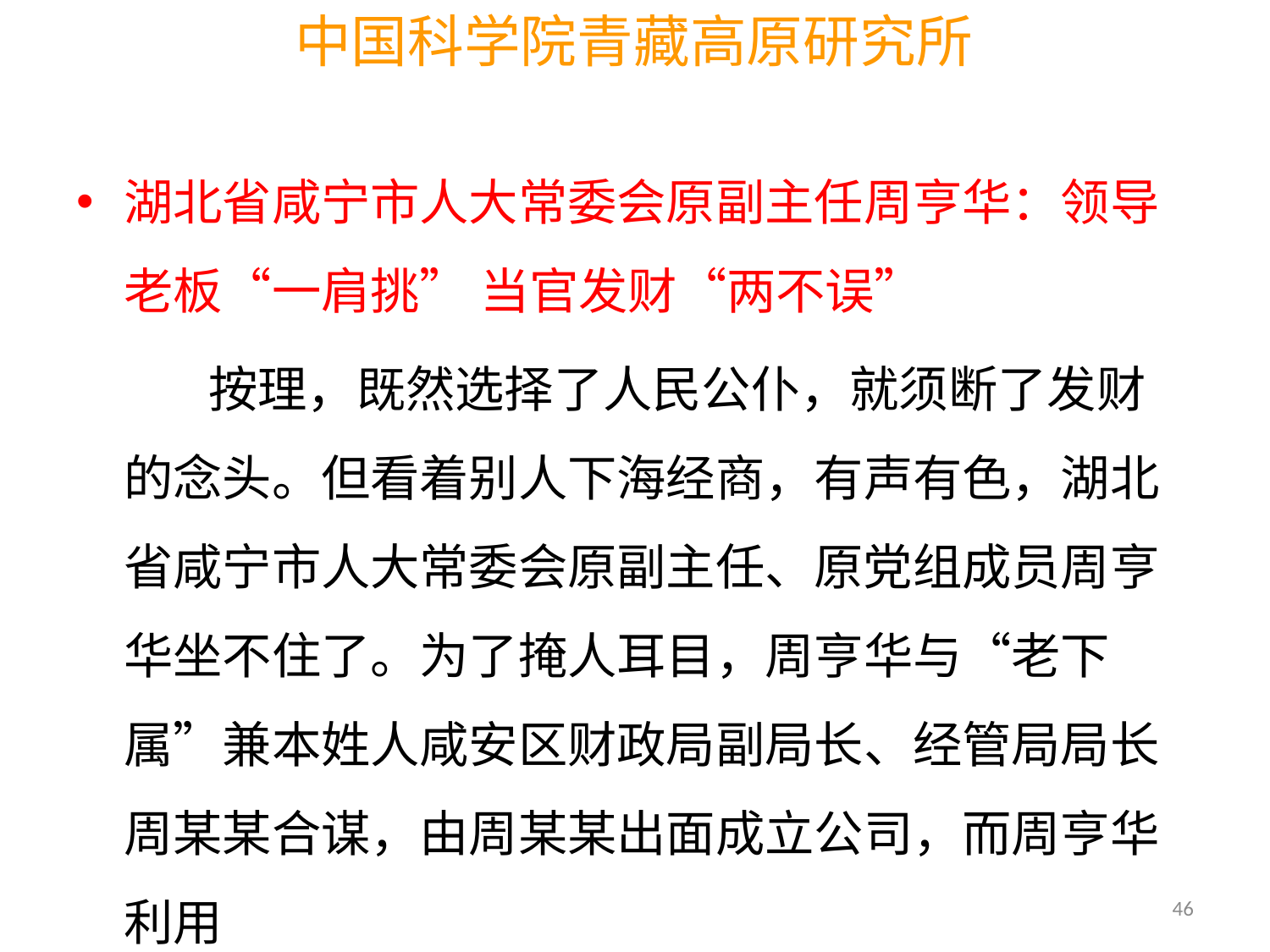

湖北省咸宁市人大常委会原副主任周亨华：领导老板“一肩挑” 当官发财“两不误”
  　　按理，既然选择了人民公仆，就须断了发财的念头。但看着别人下海经商，有声有色，湖北省咸宁市人大常委会原副主任、原党组成员周亨华坐不住了。为了掩人耳目，周亨华与“老下属”兼本姓人咸安区财政局副局长、经管局局长周某某合谋，由周某某出面成立公司，而周亨华利用
46